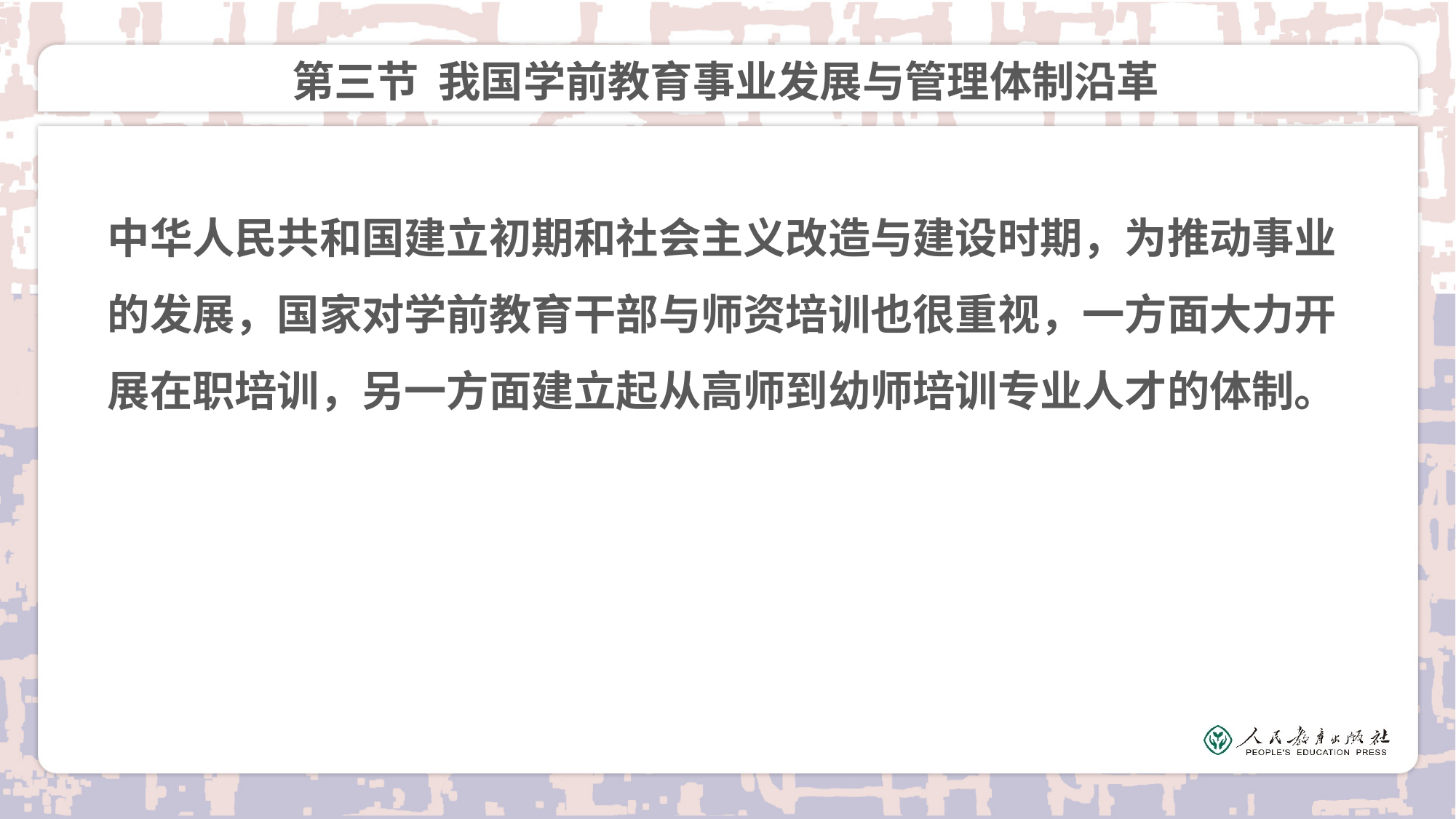

# 第三节  我国学前教育事业发展与管理体制沿革
中华人民共和国建立初期和社会主义改造与建设时期，为推动事业的发展，国家对学前教育干部与师资培训也很重视，一方面大力开展在职培训，另一方面建立起从高师到幼师培训专业人才的体制。